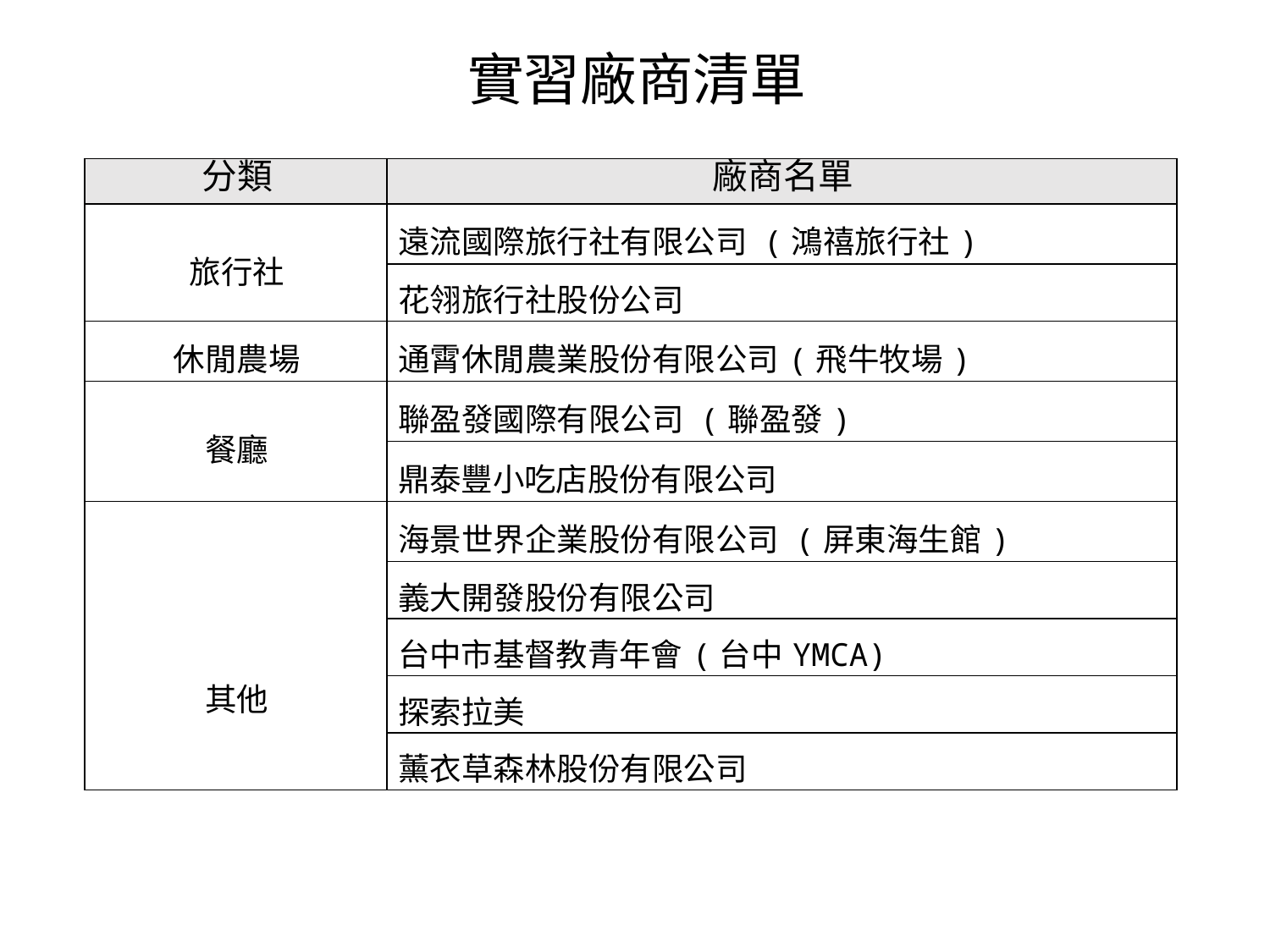

# 實習廠商清單
| 分類 | 廠商名單 |
| --- | --- |
| 旅行社 | 遠流國際旅行社有限公司 (鴻禧旅行社) |
|  | 花翎旅行社股份公司 |
| 休閒農場 | 通霄休閒農業股份有限公司(飛牛牧場) |
| 餐廳 | 聯盈發國際有限公司 (聯盈發) |
|  | 鼎泰豐小吃店股份有限公司 |
| 其他 | 海景世界企業股份有限公司 (屏東海生館) |
|  | 義大開發股份有限公司 |
|  | 台中市基督教青年會(台中YMCA) |
|  | 探索拉美 |
|  | 薰衣草森林股份有限公司 |